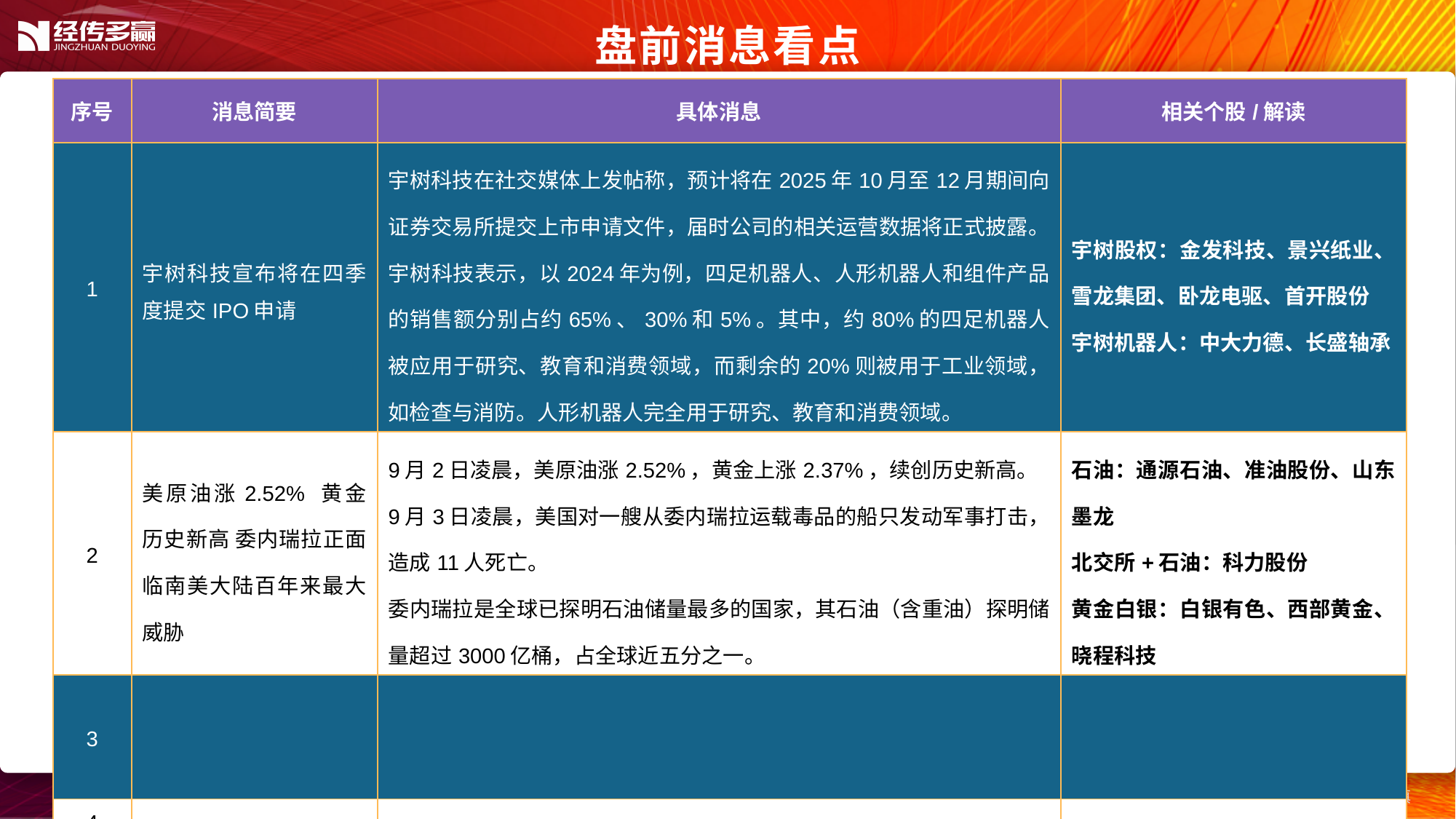

盘前消息看点
| 序号 | 消息简要 | 具体消息 | 相关个股/解读 |
| --- | --- | --- | --- |
| 1 | 宇树科技宣布将在四季度提交IPO申请 | 宇树科技在社交媒体上发帖称，预计将在2025年10月至12月期间向证券交易所提交上市申请文件，届时公司的相关运营数据将正式披露。宇树科技表示，以2024年为例，四足机器人、人形机器人和组件产品的销售额分别占约65%、30%和5%。其中，约80%的四足机器人被应用于研究、教育和消费领域，而剩余的20%则被用于工业领域，如检查与消防。人形机器人完全用于研究、教育和消费领域。 | 宇树股权：金发科技、景兴纸业、雪龙集团、卧龙电驱、首开股份 宇树机器人：中大力德、长盛轴承 |
| 2 | 美原油涨2.52% 黄金历史新高 委内瑞拉正面临南美大陆百年来最大威胁 | 9月2日凌晨，美原油涨2.52%，黄金上涨2.37%，续创历史新高。 9月3日凌晨，美国对一艘从委内瑞拉运载毒品的船只发动军事打击，造成11人死亡。 委内瑞拉是全球已探明石油储量最多的国家，其石油（含重油）探明储量超过3000亿桶，占全球近五分之一。 | 石油：通源石油、准油股份、山东墨龙 北交所+石油：科力股份 黄金白银：白银有色、西部黄金、晓程科技 |
| 3 |  |  |  |
| 4 |  |  |  |
| 5 |  |  |  |